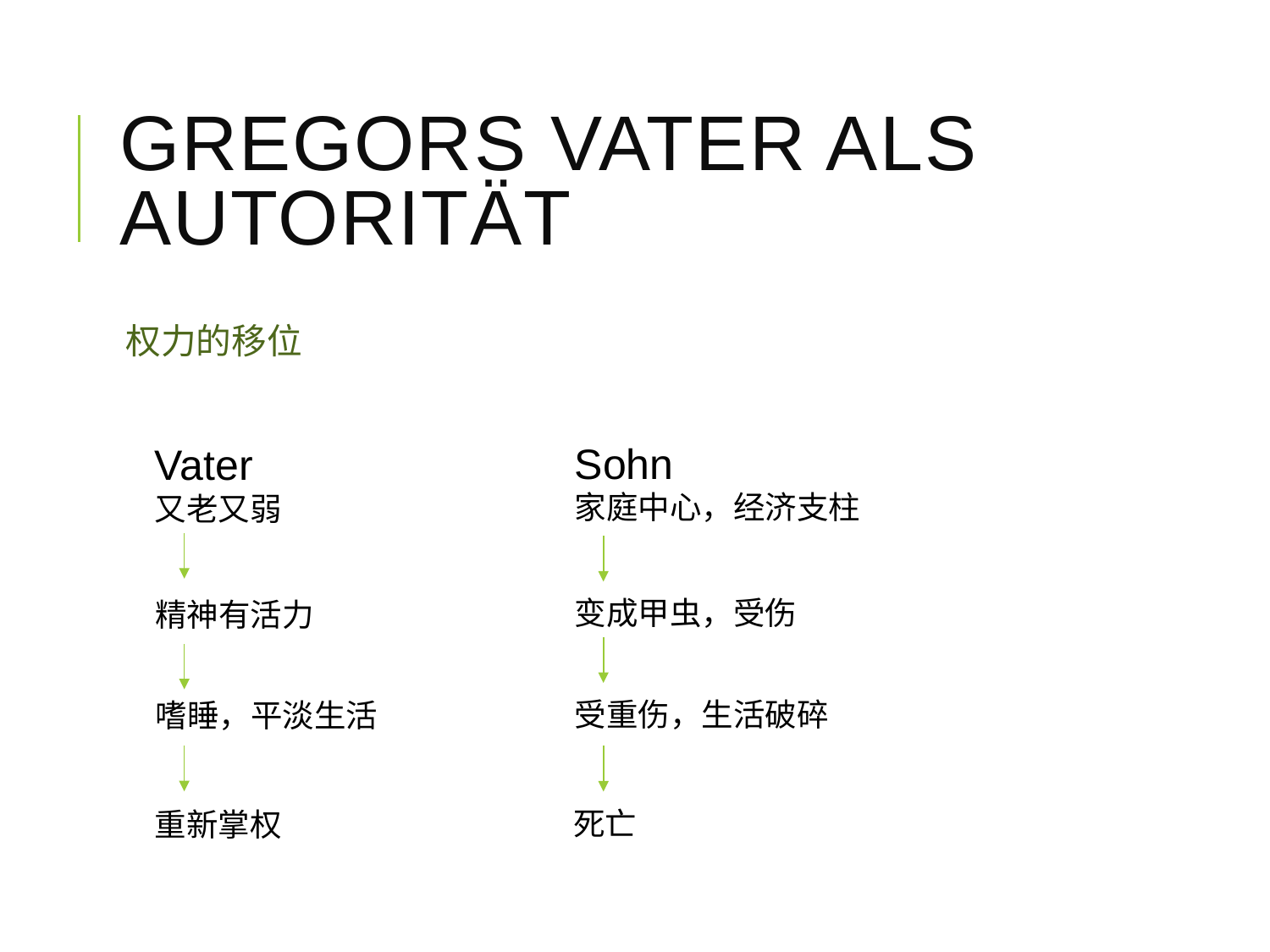

# Gregors Vater als Autorität
权力的移位
Sohn
家庭中心，经济支柱
变成甲虫，受伤
受重伤，生活破碎
死亡
Vater
又老又弱
精神有活力
嗜睡，平淡生活
重新掌权